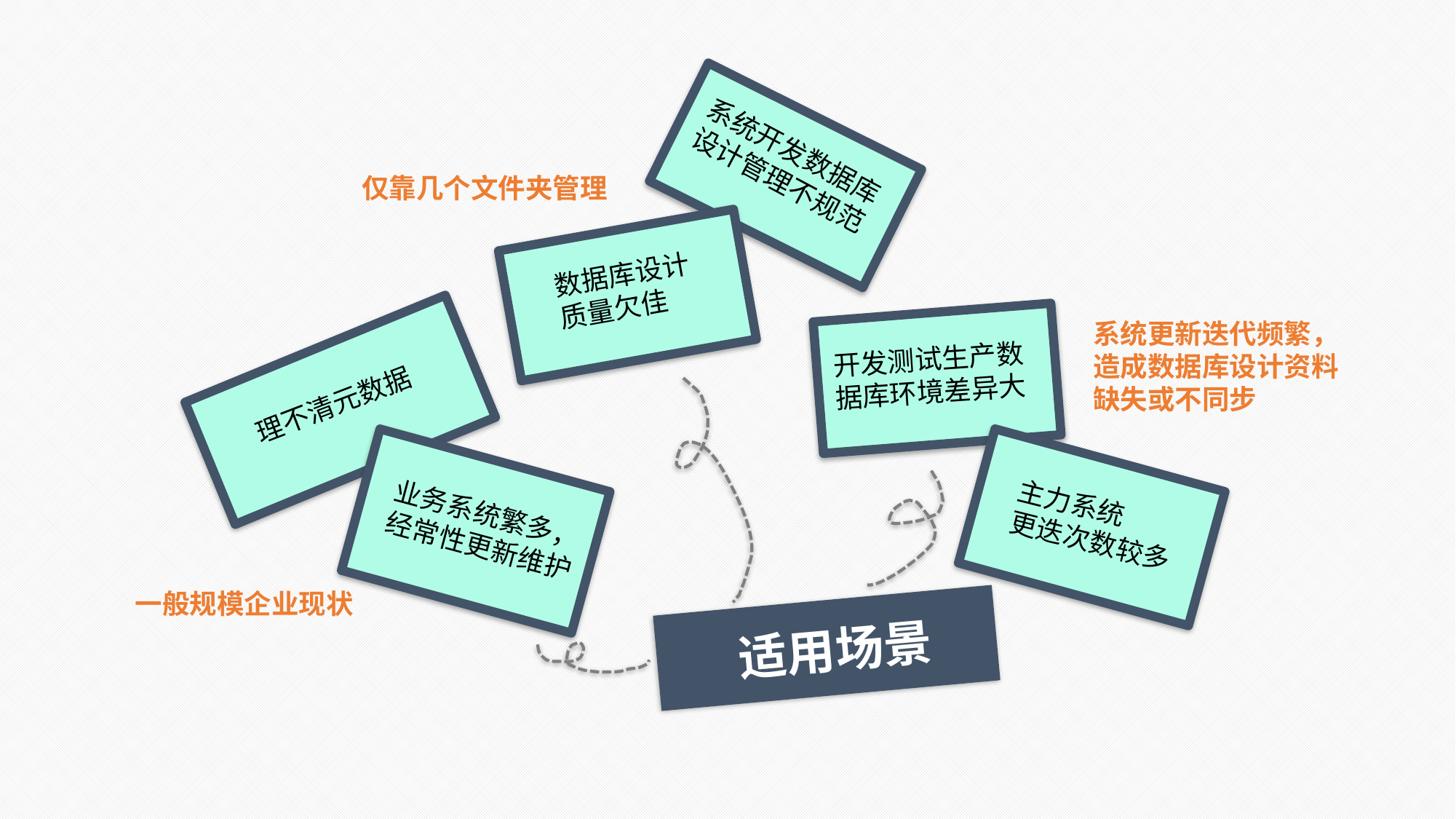

系统开发数据库设计管理不规范
仅靠几个文件夹管理

数据库设计质量欠佳
系统更新迭代频繁，造成数据库设计资料缺失或不同步

开发测试生产数据库环境差异大

理不清元数据

主力系统
更迭次数较多
业务系统繁多，经常性更新维护
一般规模企业现状

适用场景